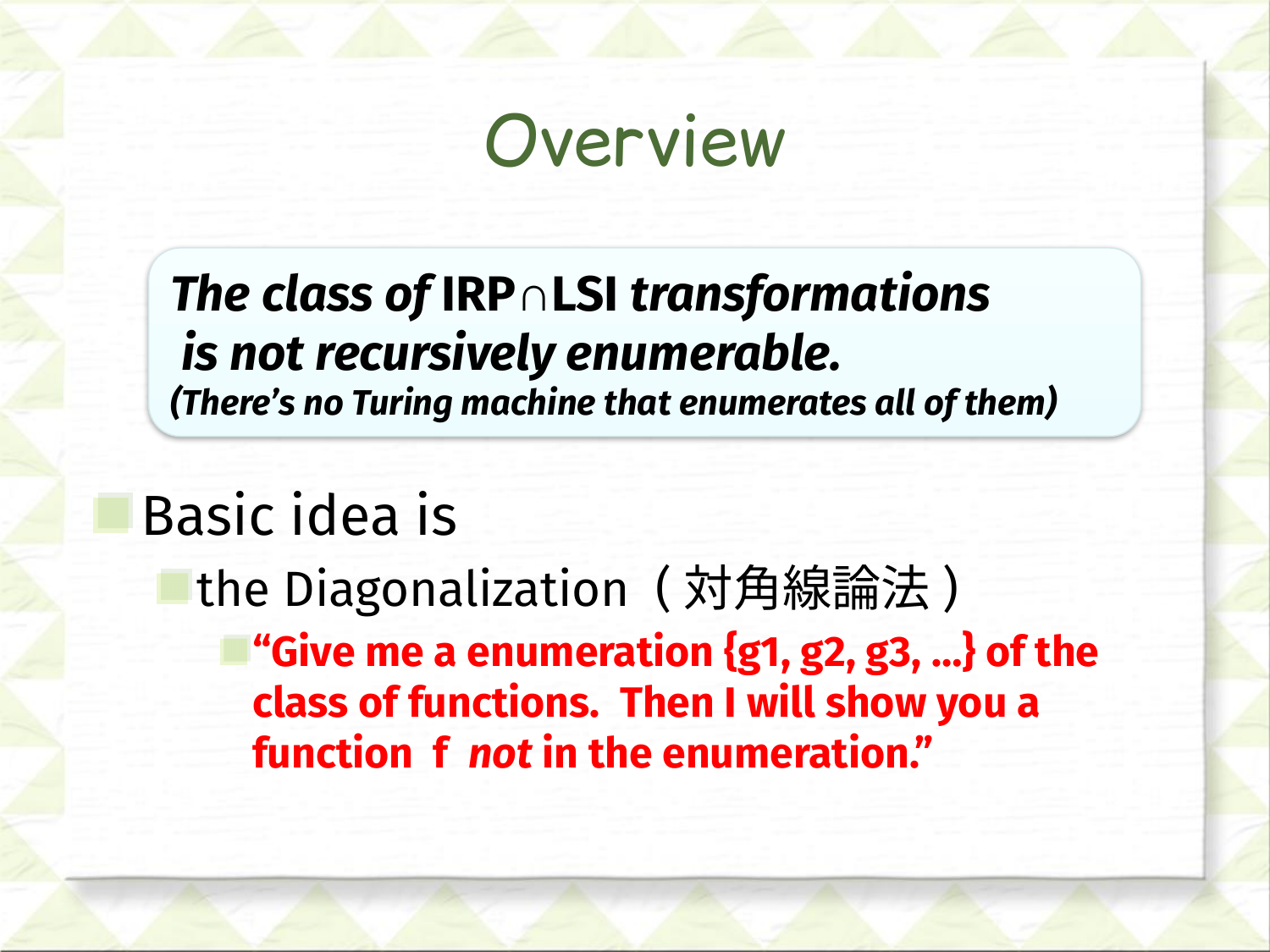

# Overview

Basic idea is
the Diagonalization  (対角線論法)
“Give me a enumeration {g1, g2, g3, …} of the class of functions.  Then I will show you a function  f  not in the enumeration.”
The class of IRP∩LSI transformations
 is not recursively enumerable.
(There’s no Turing machine that enumerates all of them)